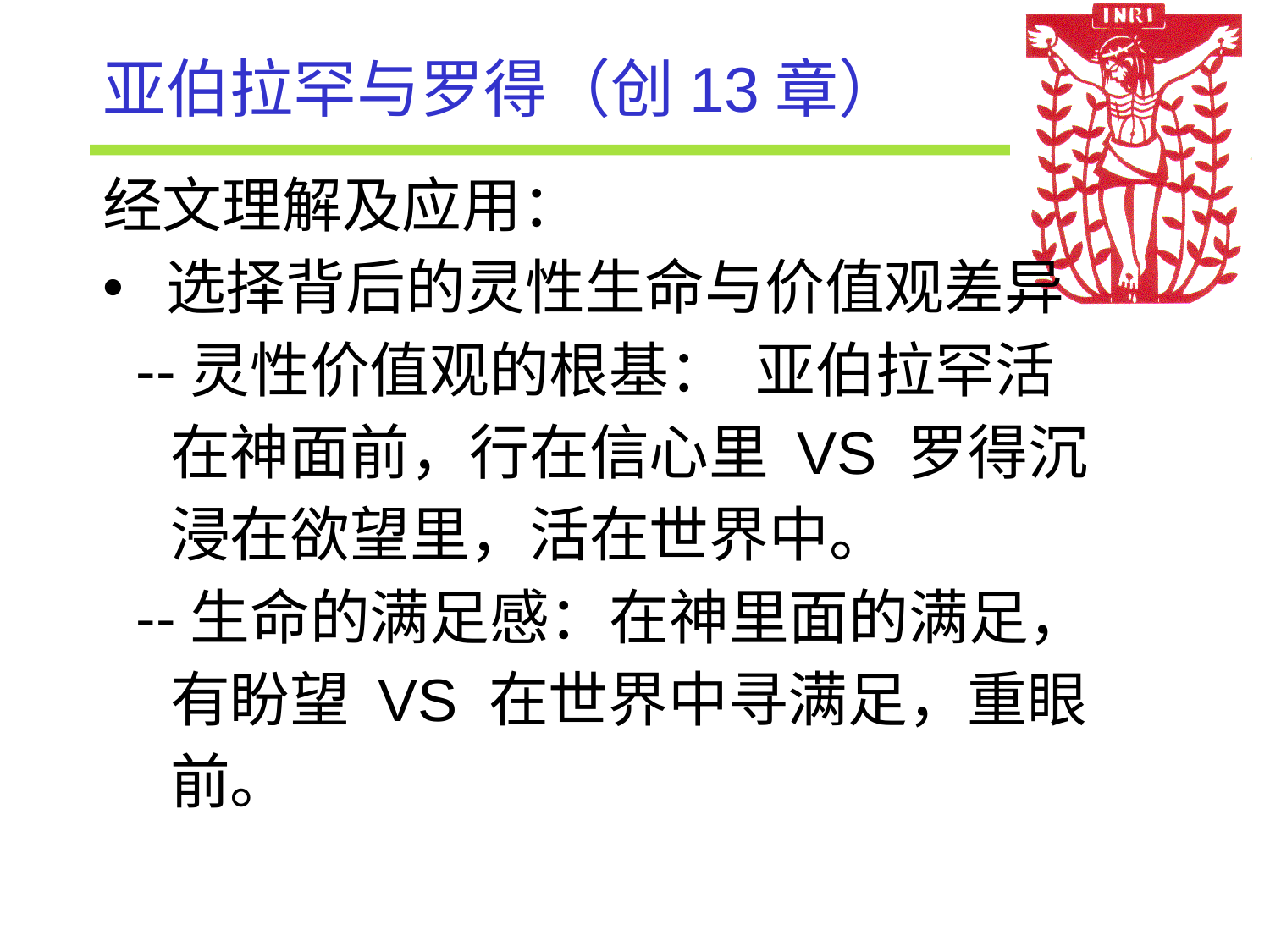

# 亚伯拉罕与罗得（创13章）
经文理解及应用：
选择背后的灵性生命与价值观差异
  --灵性价值观的根基：  亚伯拉罕活
    在神面前，行在信心里 VS 罗得沉
    浸在欲望里，活在世界中。
  --生命的满足感：在神里面的满足，
    有盼望 VS 在世界中寻满足，重眼
    前。